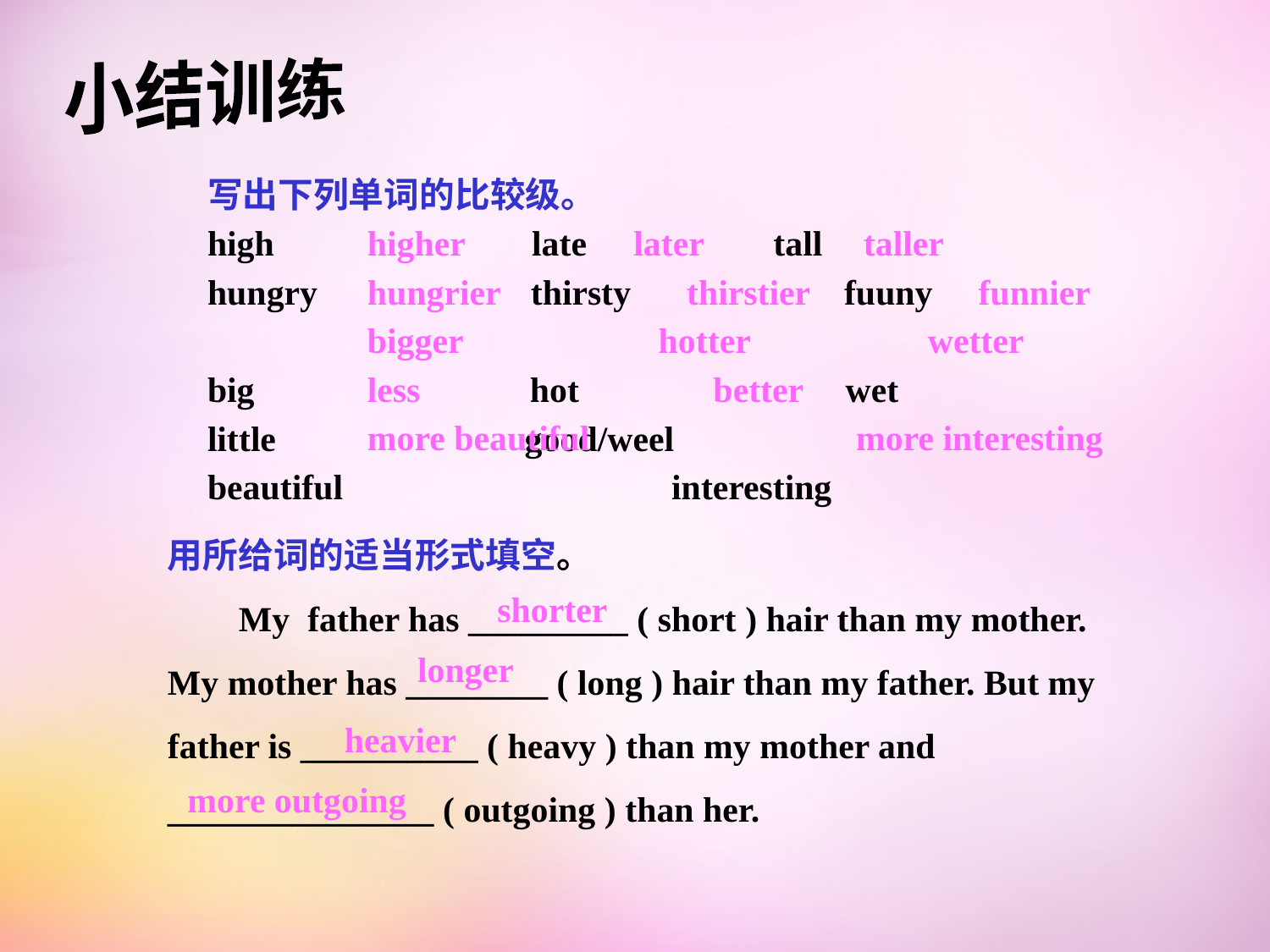

小结训练
写出下列单词的比较级。
high                             late                     tall
hungry                        thirsty                        fuuny
big                               hot                              wet
little                            good/weel
beautiful                                     interesting
higher                   later                  taller
hungrier                     thirstier                   funnier
bigger                      hotter                    wetter
less                                 better
more beautiful                              more interesting
用所给词的适当形式填空。
        My  father has _________ ( short ) hair than my mother. My mother has ________ ( long ) hair than my father. But my father is __________ ( heavy ) than my mother and _______________ ( outgoing ) than her.
shorter
longer
heavier
more outgoing